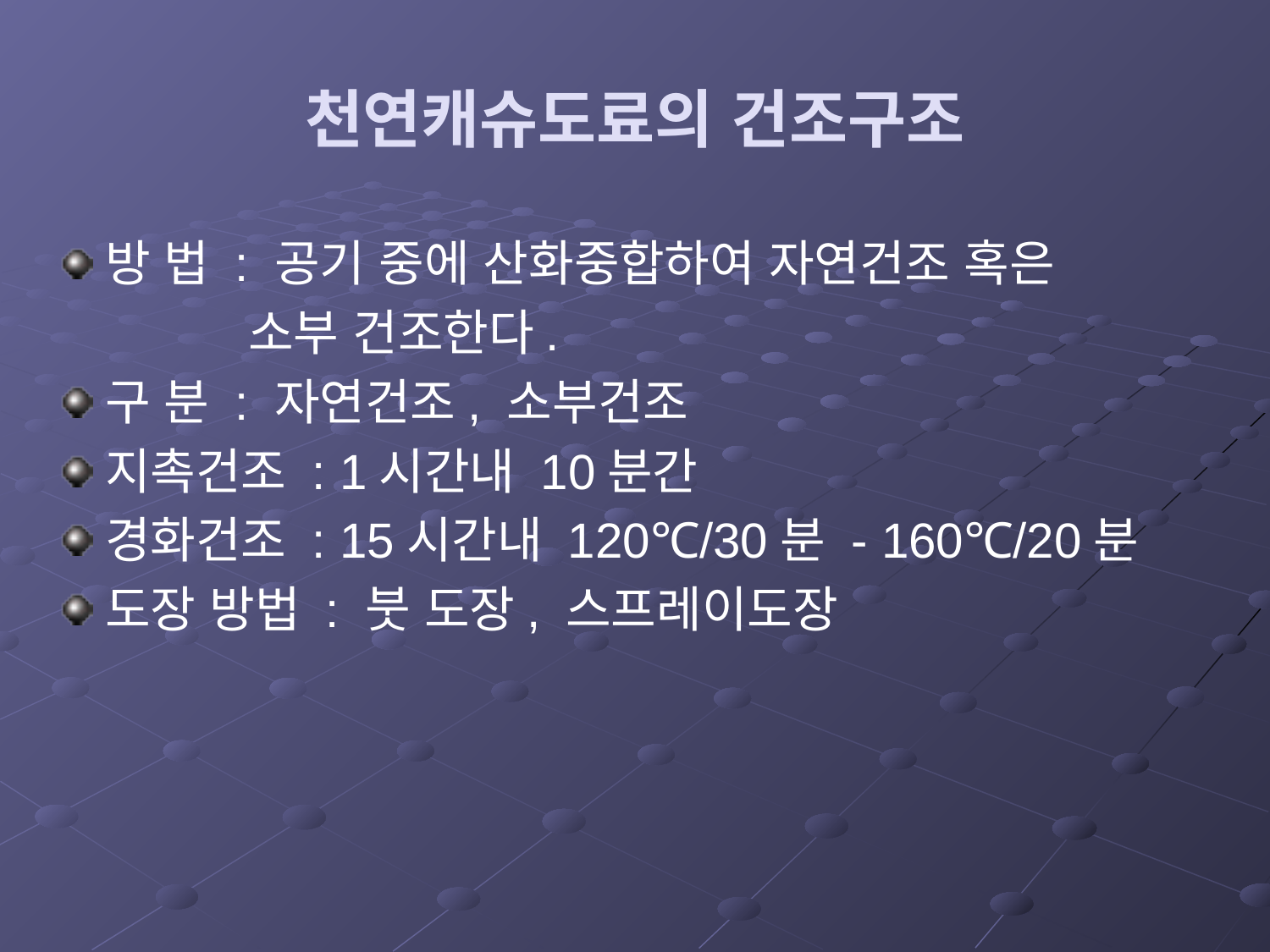

# 천연캐슈도료의 건조구조
방 법 : 공기 중에 산화중합하여 자연건조 혹은
             소부 건조한다.
구 분 : 자연건조, 소부건조
지촉건조 : 1시간내 10분간
경화건조 : 15시간내 120℃/30분 - 160℃/20분
도장 방법 : 붓 도장, 스프레이도장